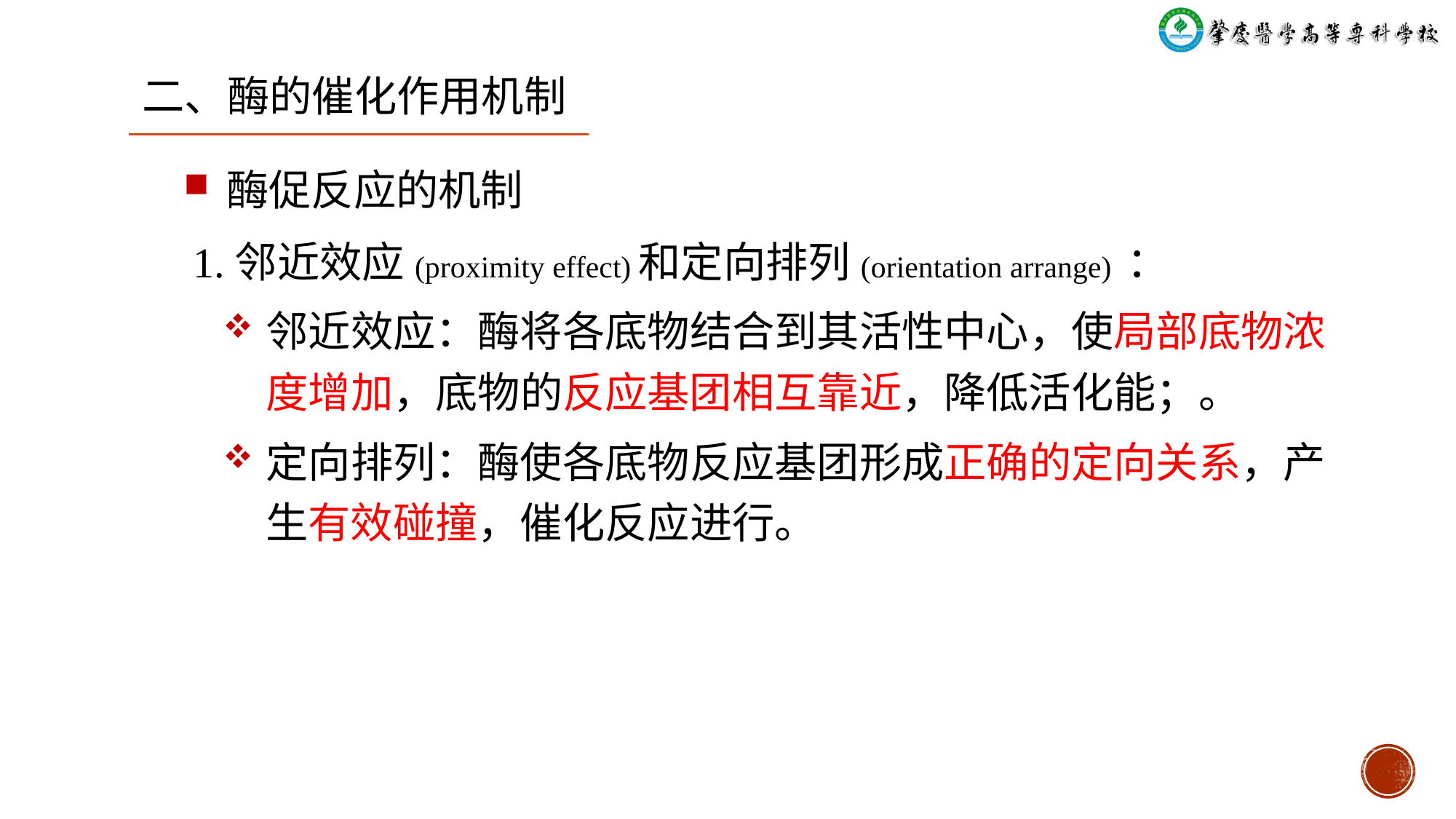

二、酶的催化作用机制
酶促反应的机制
1.邻近效应(proximity effect)和定向排列(orientation arrange) ：
邻近效应：酶将各底物结合到其活性中心，使局部底物浓度增加，底物的反应基团相互靠近，降低活化能；。
定向排列：酶使各底物反应基团形成正确的定向关系，产生有效碰撞，催化反应进行。